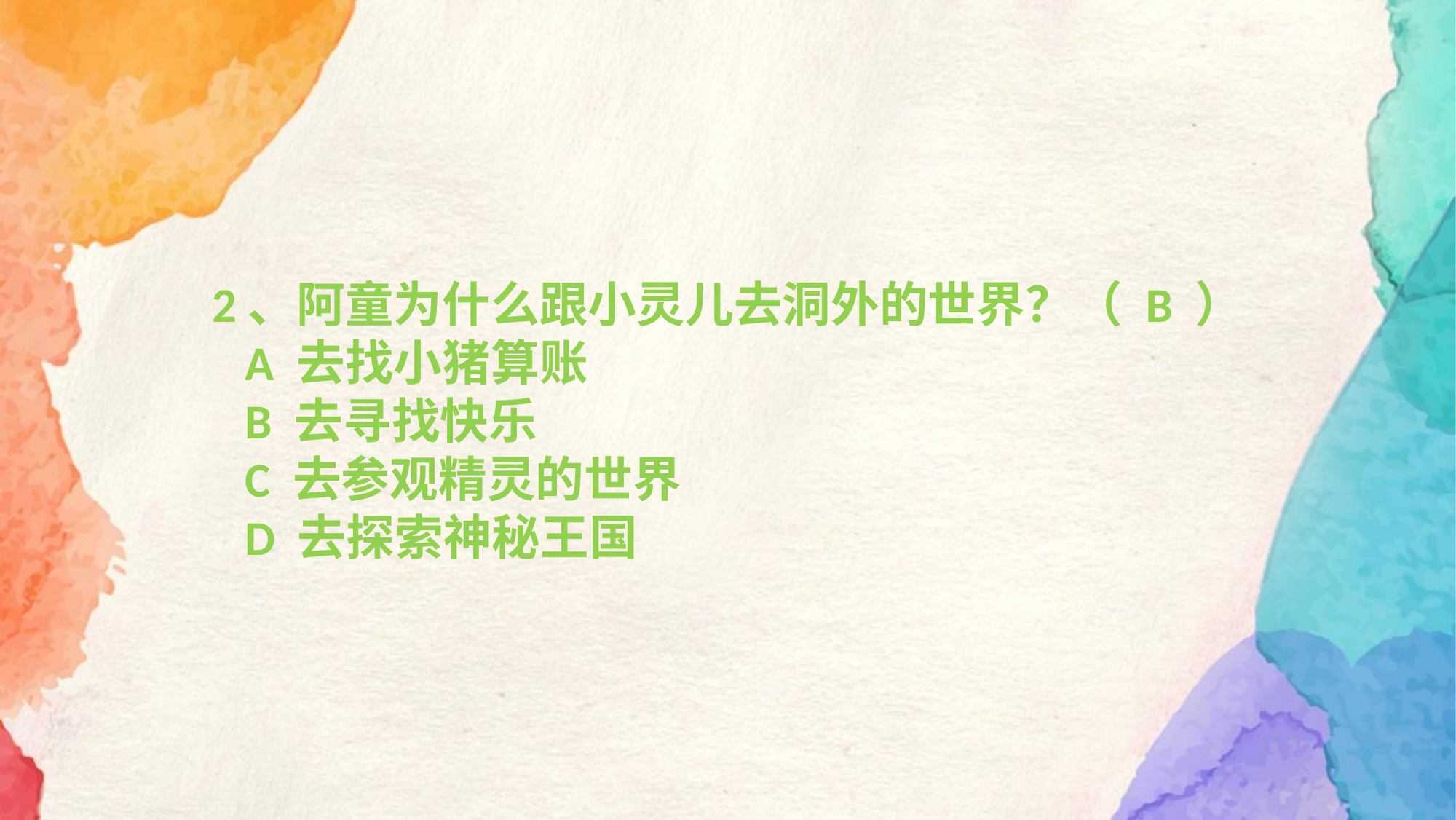

2、阿童为什么跟小灵儿去洞外的世界？（ B ）
   A 去找小猪算账
   B 去寻找快乐
   C 去参观精灵的世界
   D 去探索神秘王国